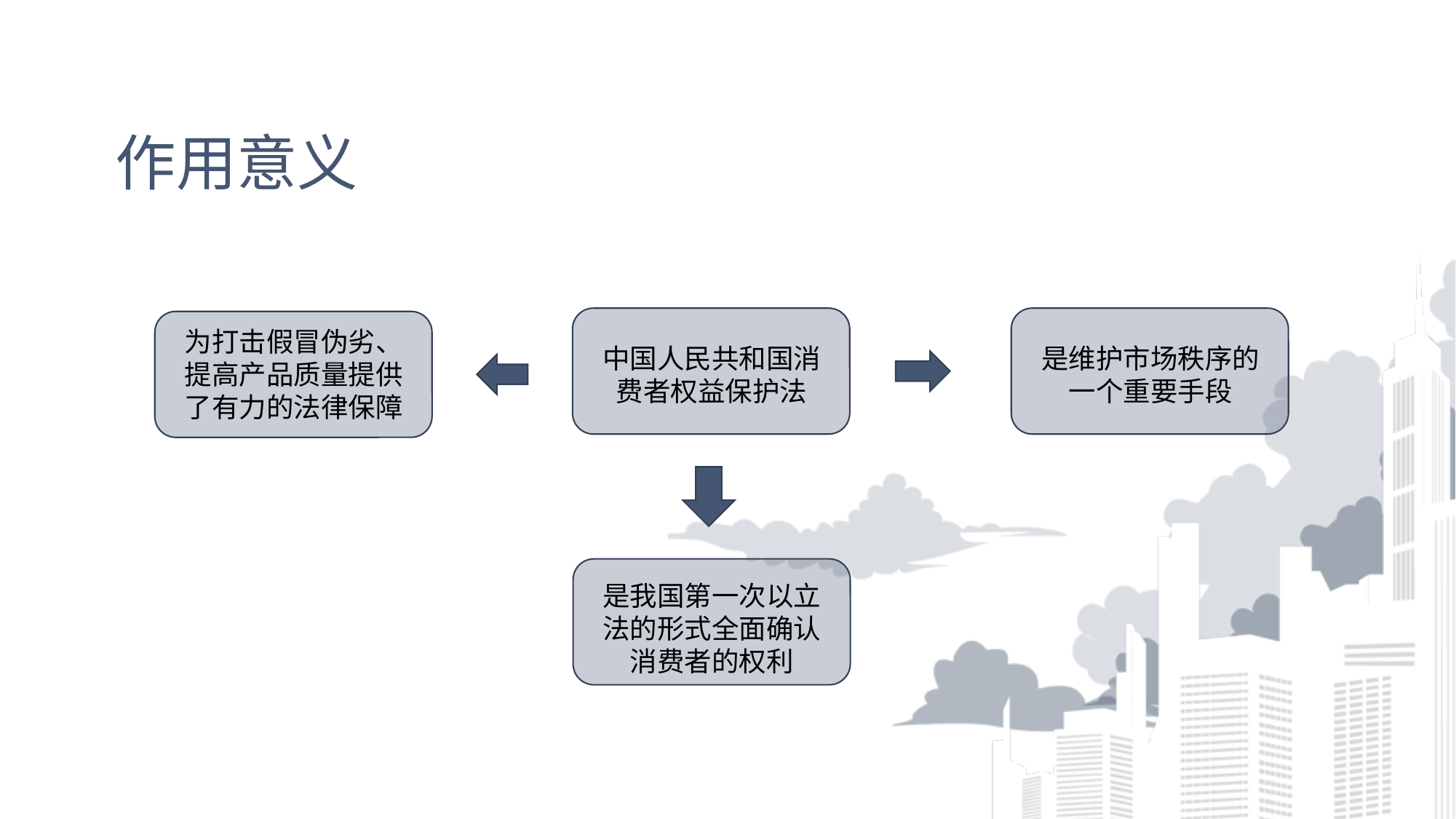

# 作用意义

中国人民共和国消费者权益保护法

是维护市场秩序的一个重要手段

为打击假冒伪劣、提高产品质量提供了有力的法律保障

是我国第一次以立法的形式全面确认消费者的权利